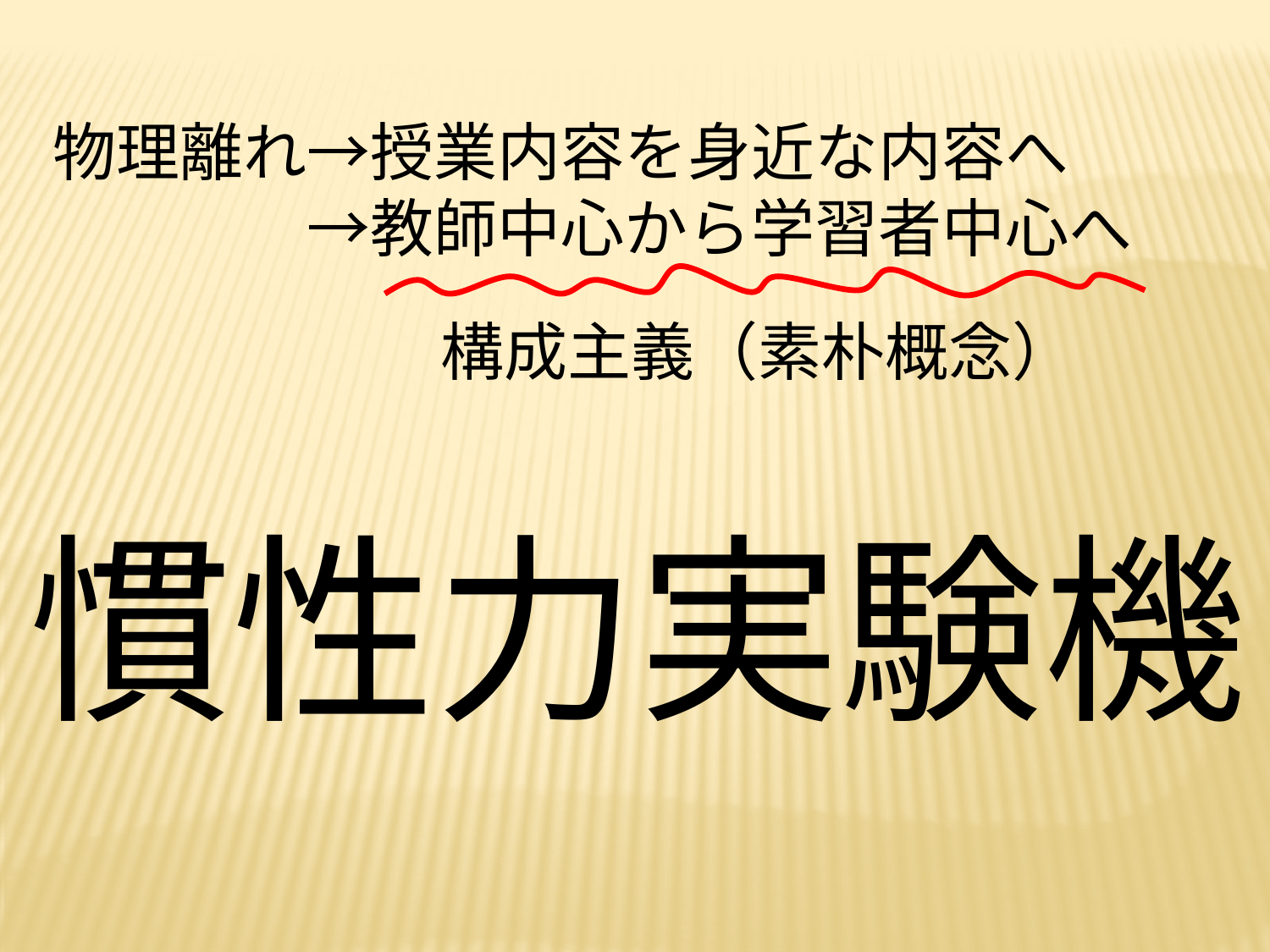

物理離れ→授業内容を身近な内容へ
　　　　→教師中心から学習者中心へ

構成主義（素朴概念）
慣性力実験機